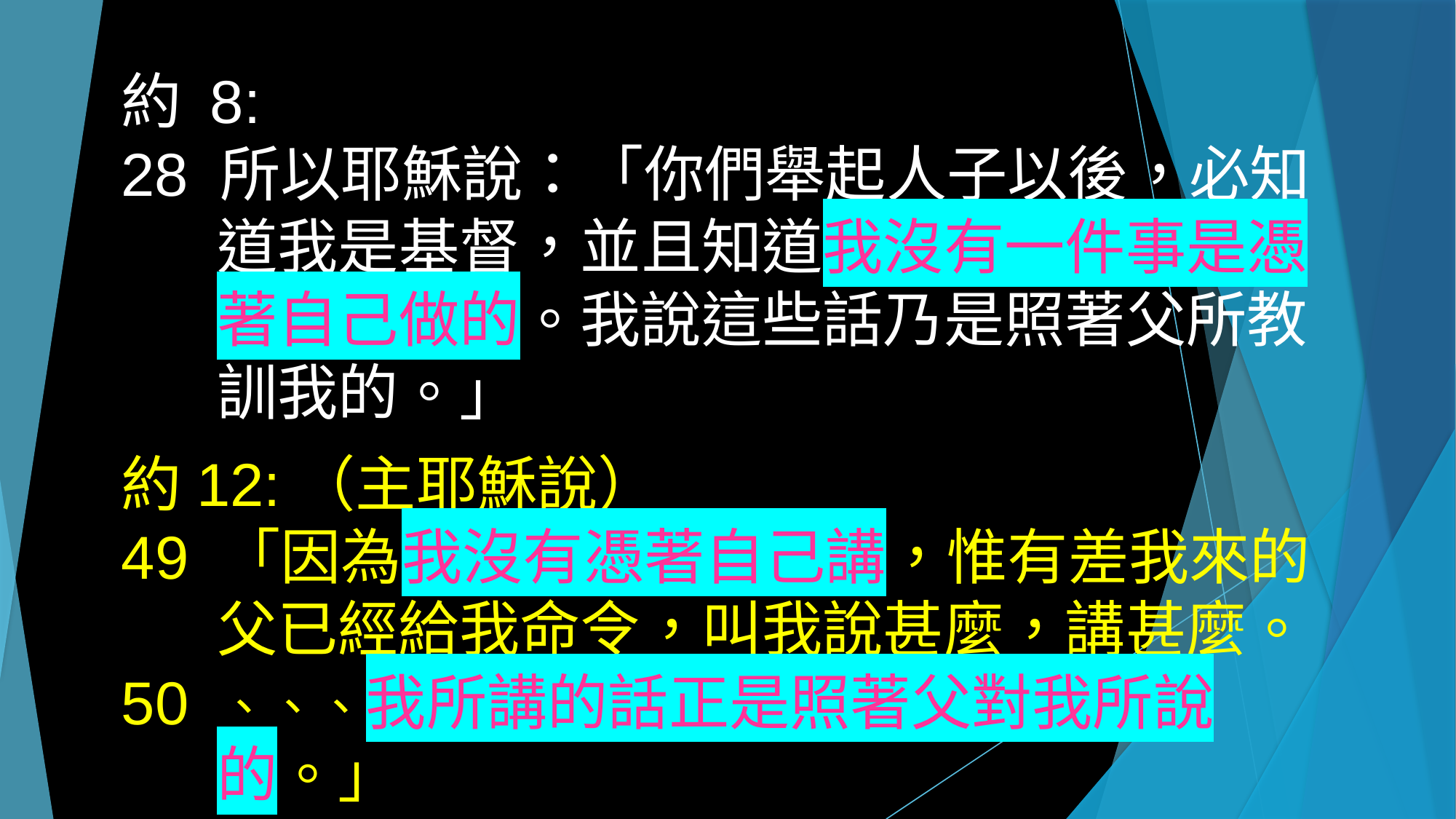

約 8:
28 所以耶穌說：「你們舉起人子以後，必知道我是基督，並且知道我沒有一件事是憑著自己做的。我說這些話乃是照著父所教訓我的。」
約12:（主耶穌說）
49 「因為我沒有憑著自己講，惟有差我來的父已經給我命令，叫我說甚麼，講甚麼。
50 、、、我所講的話正是照著父對我所說的。」